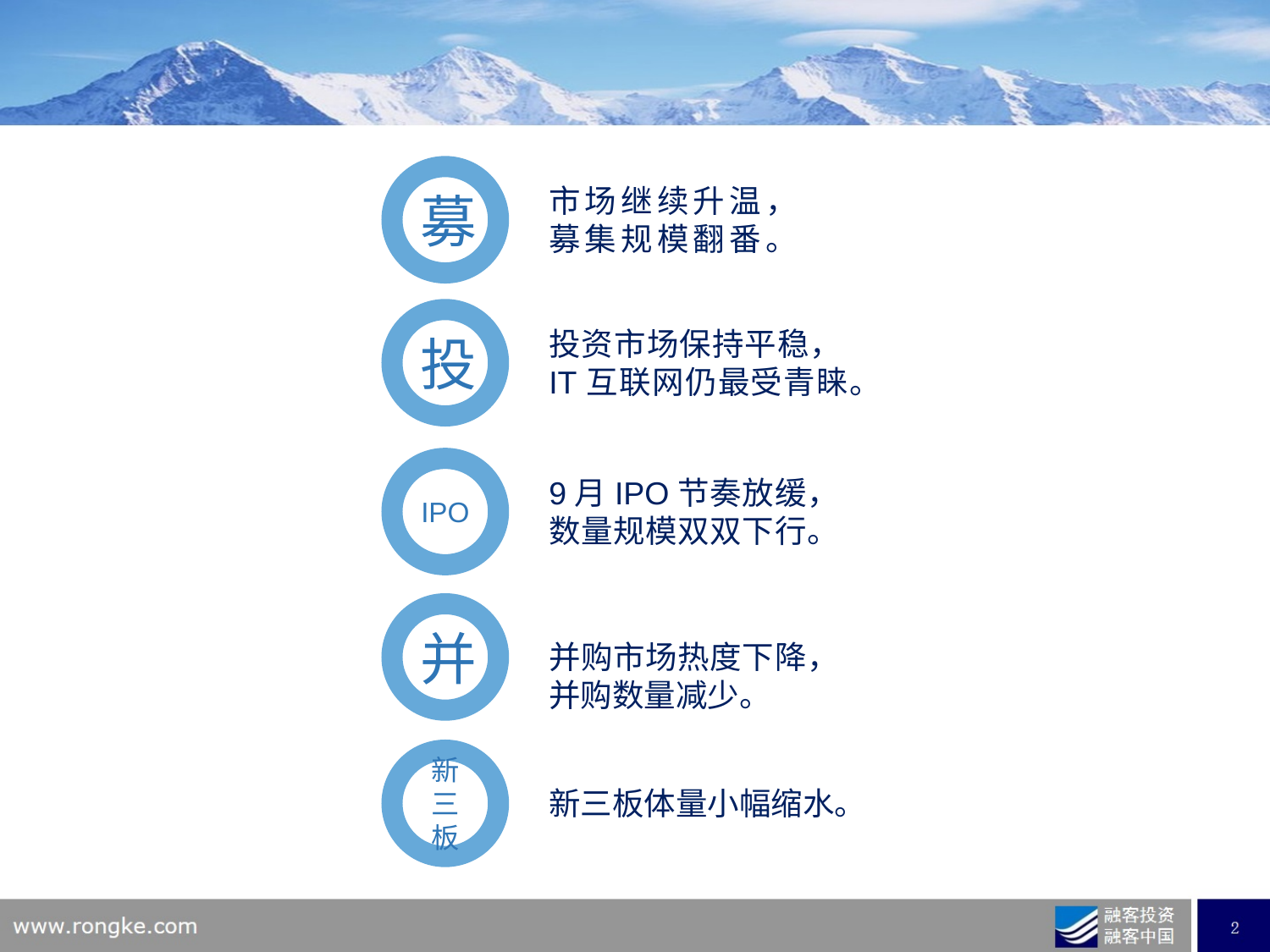

募
市场继续升温，募集规模翻番。
投
投资市场保持平稳，IT互联网仍最受青睐。
IPO
9月IPO节奏放缓，
数量规模双双下行。
并
并购市场热度下降，
并购数量减少。
新三板
新三板体量小幅缩水。